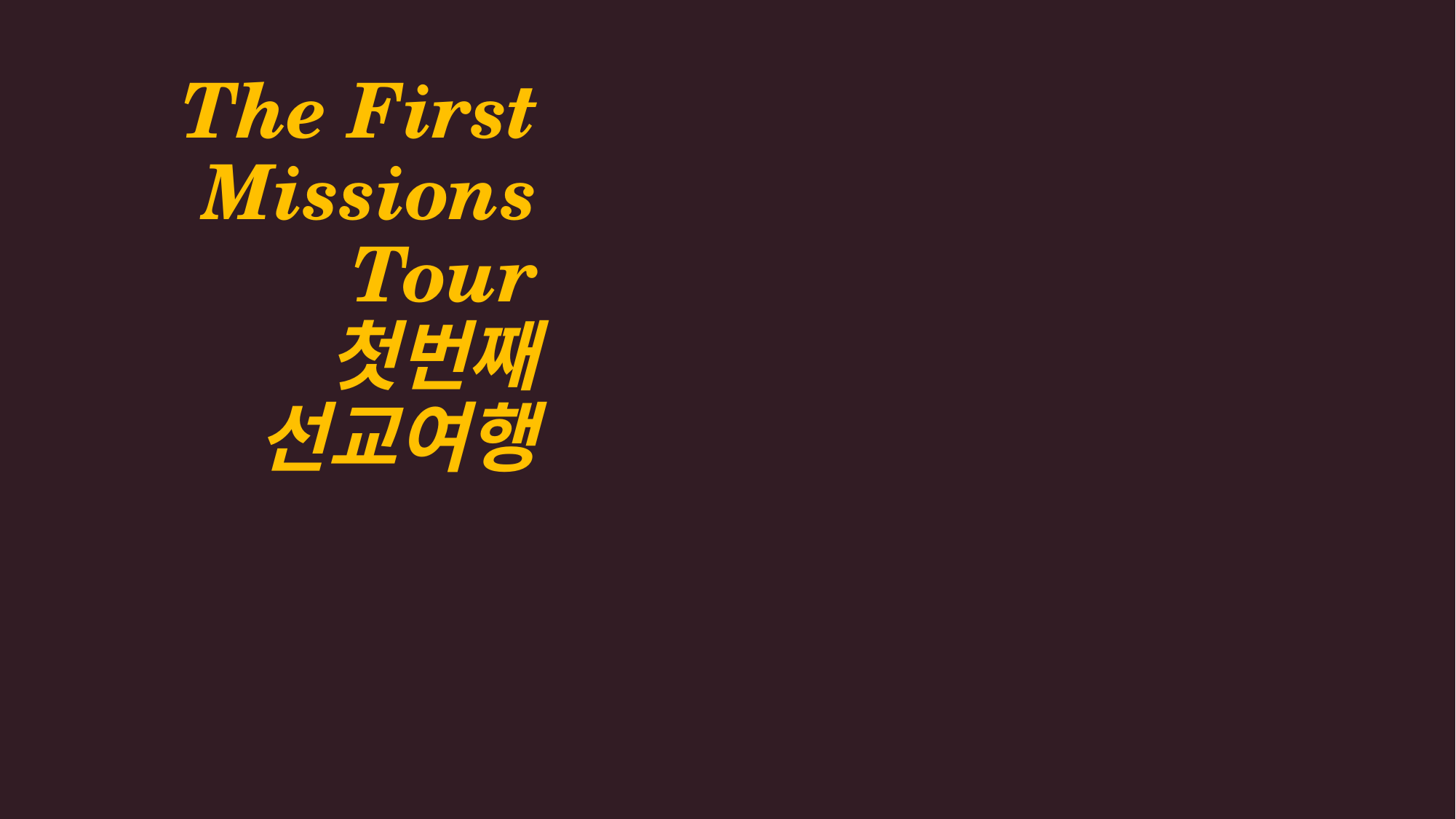

# The First Missions Tour 첫번째 선교여행